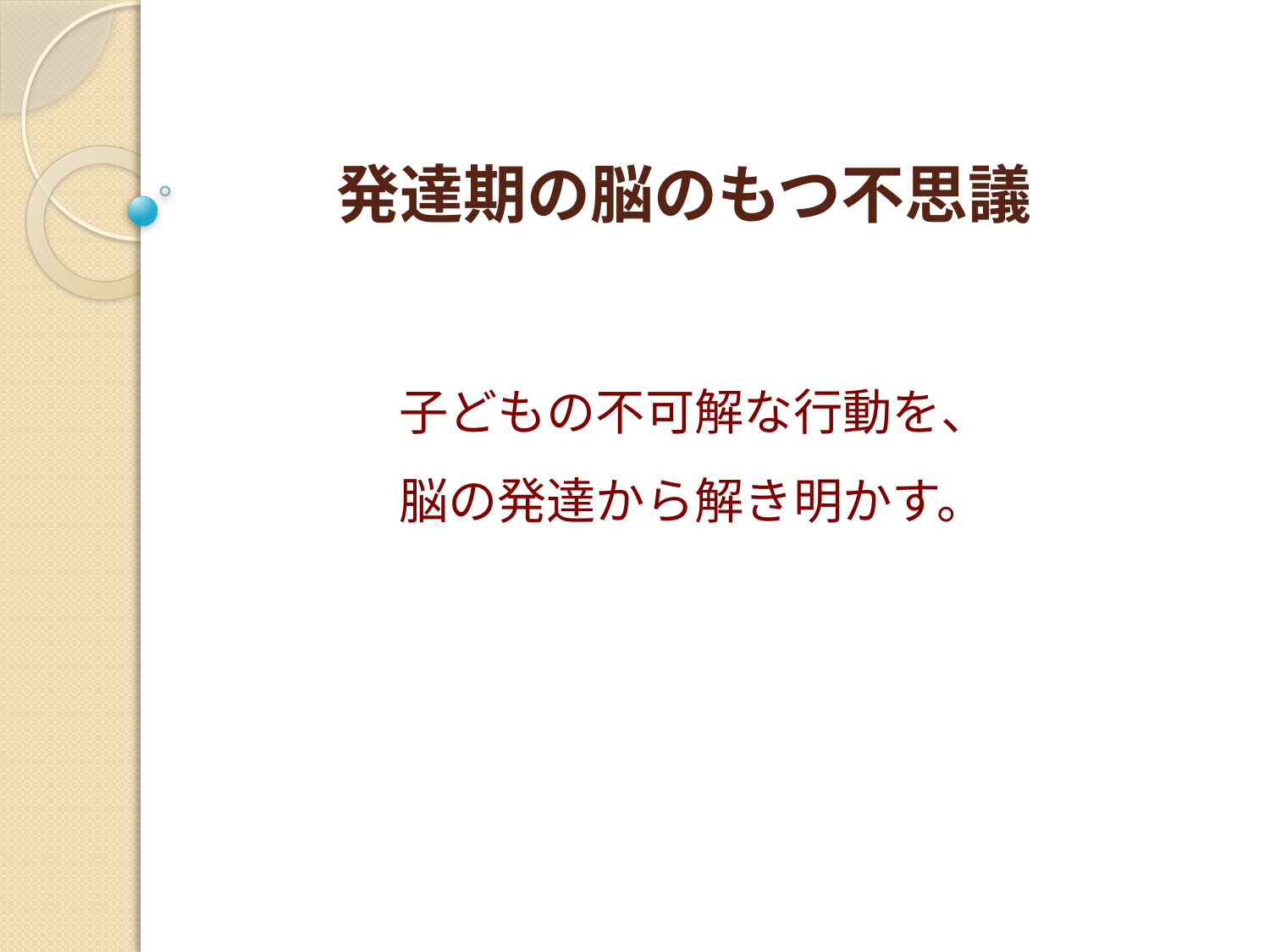

# 発達期の脳のもつ不思議
子どもの不可解な行動を、
脳の発達から解き明かす。